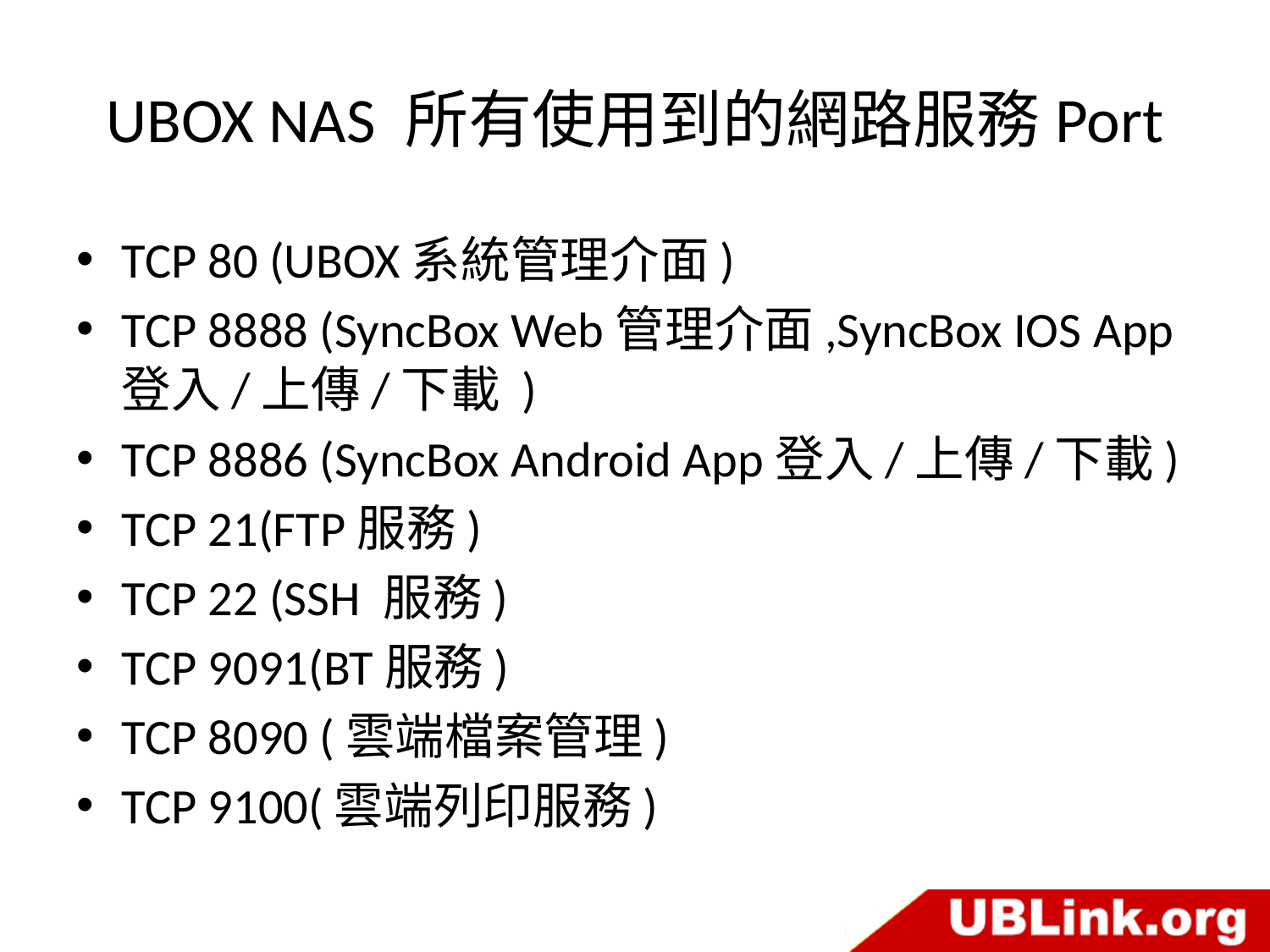

# UBOX NAS 所有使用到的網路服務Port
TCP 80 (UBOX系統管理介面)
TCP 8888 (SyncBox Web管理介面,SyncBox IOS App登入/上傳/下載 )
TCP 8886 (SyncBox Android App登入/上傳/下載)
TCP 21(FTP服務)
TCP 22 (SSH 服務)
TCP 9091(BT服務)
TCP 8090 (雲端檔案管理)
TCP 9100(雲端列印服務)